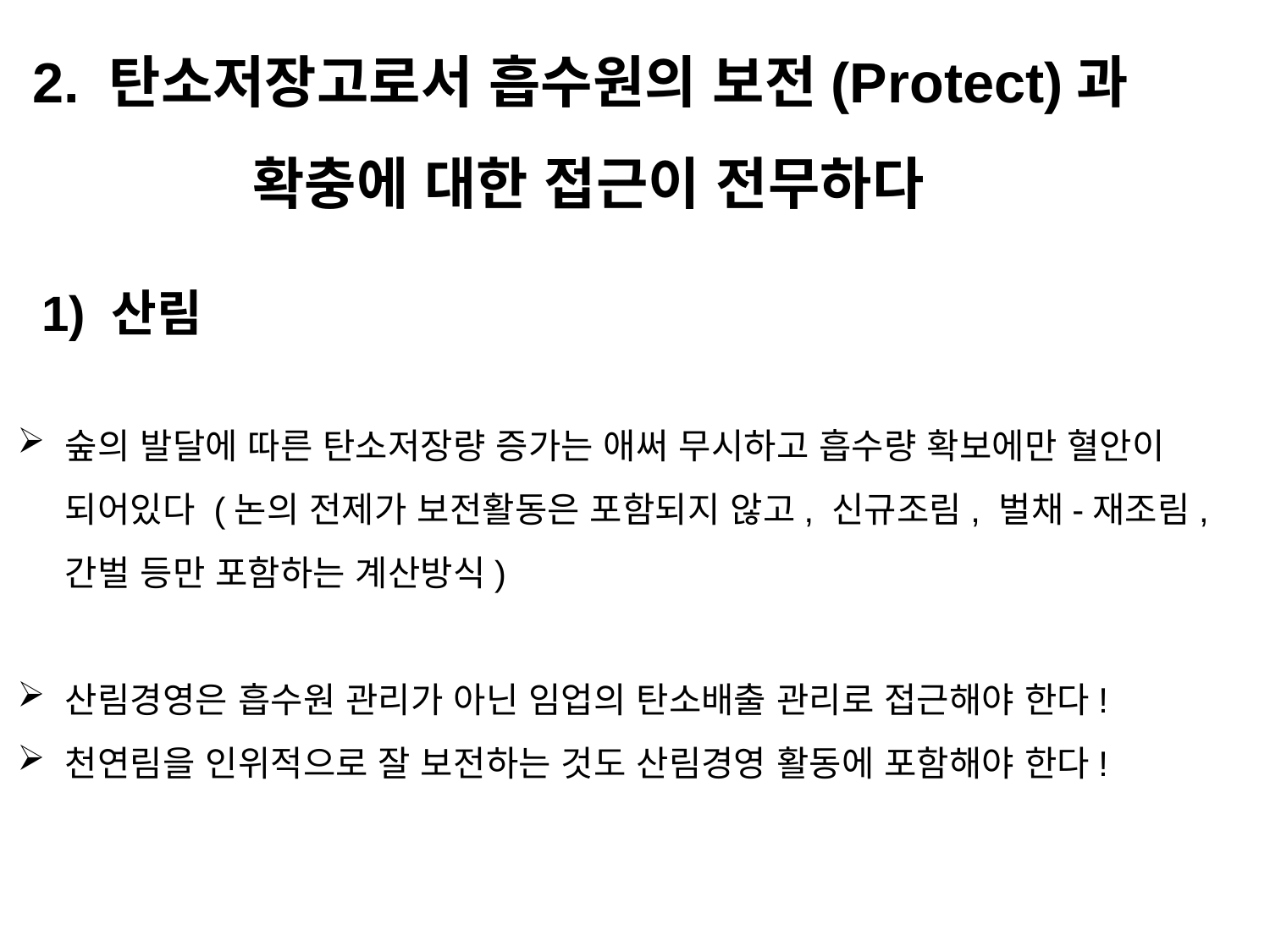

2. 탄소저장고로서 흡수원의 보전(Protect)과
확충에 대한 접근이 전무하다
1) 산림
숲의 발달에 따른 탄소저장량 증가는 애써 무시하고 흡수량 확보에만 혈안이 되어있다 (논의 전제가 보전활동은 포함되지 않고, 신규조림, 벌채-재조림, 간벌 등만 포함하는 계산방식)

산림경영은 흡수원 관리가 아닌 임업의 탄소배출 관리로 접근해야 한다!
천연림을 인위적으로 잘 보전하는 것도 산림경영 활동에 포함해야 한다!